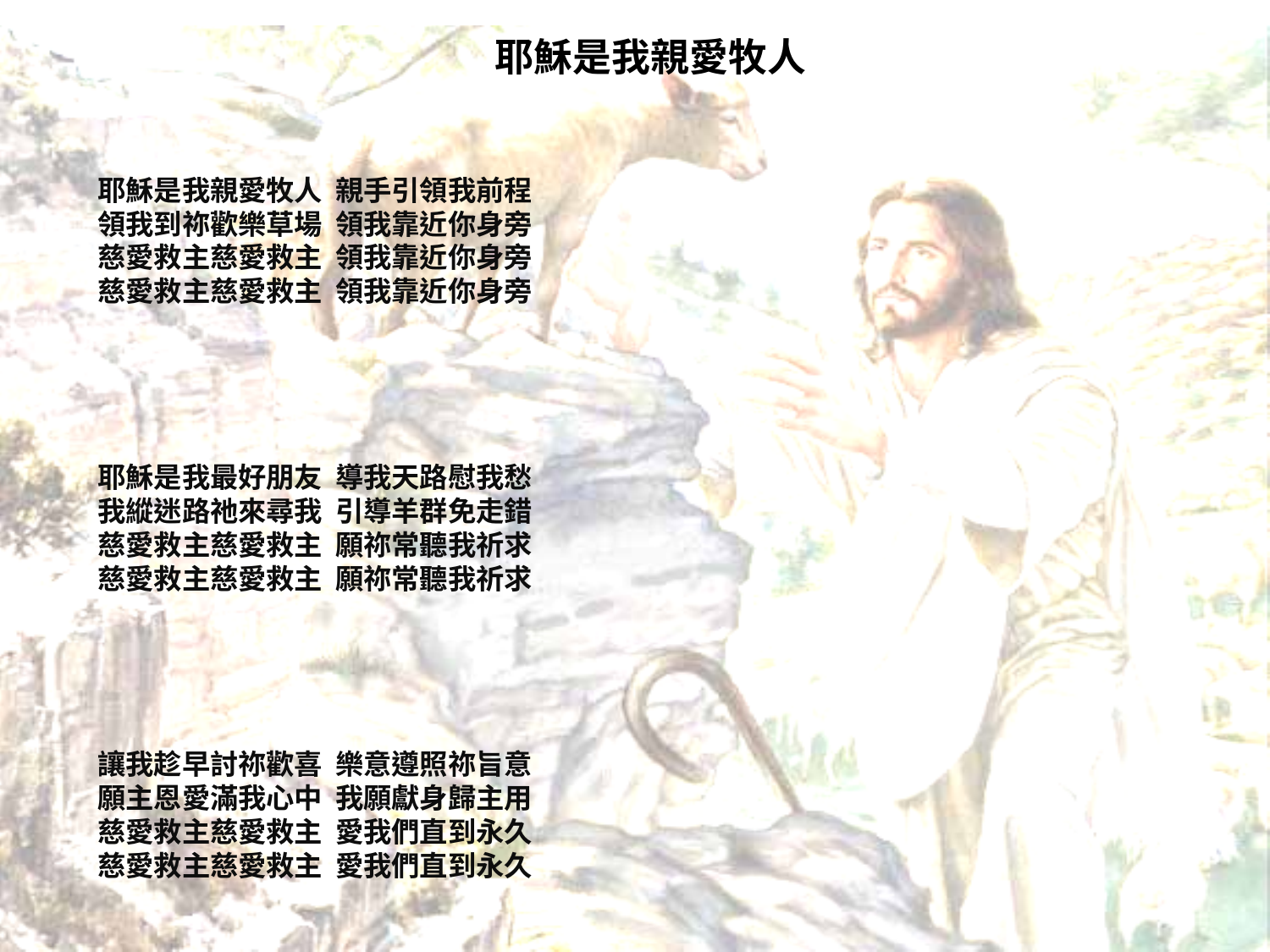

# 耶穌是我親愛牧人
耶穌是我親愛牧人  親手引領我前程
領我到祢歡樂草場  領我靠近你身旁
慈愛救主慈愛救主  領我靠近你身旁
慈愛救主慈愛救主  領我靠近你身旁

耶穌是我最好朋友  導我天路慰我愁
我縱迷路祂來尋我  引導羊群免走錯
慈愛救主慈愛救主  願祢常聽我祈求
慈愛救主慈愛救主  願祢常聽我祈求

讓我趁早討祢歡喜  樂意遵照祢旨意
願主恩愛滿我心中  我願獻身歸主用
慈愛救主慈愛救主  愛我們直到永久
慈愛救主慈愛救主  愛我們直到永久